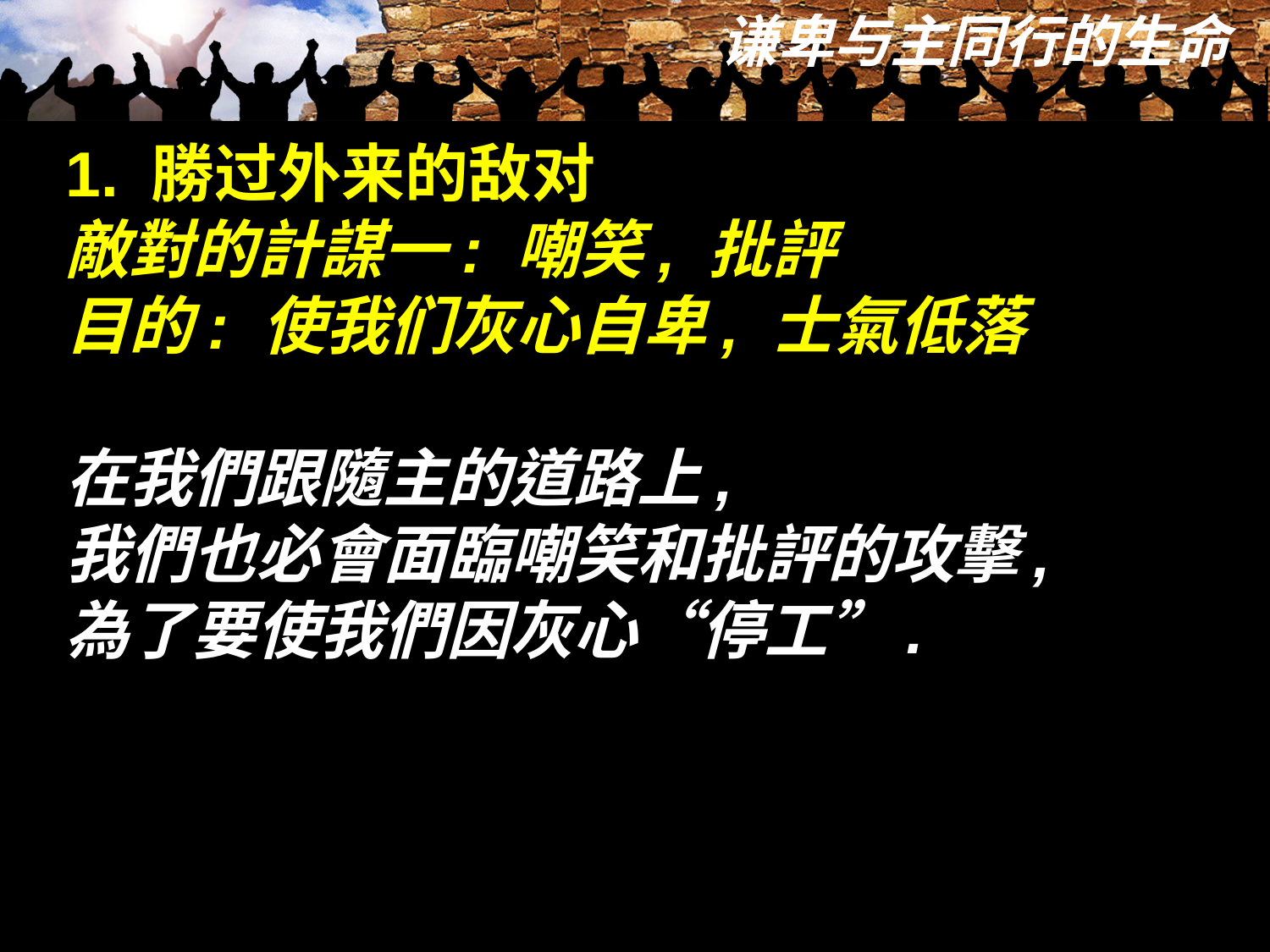

1. 勝过外来的敌对
敵對的計謀一: 嘲笑, 批評
目的: 使我们灰心自卑, 士氣低落

在我們跟隨主的道路上,
我們也必會面臨嘲笑和批評的攻擊,
為了要使我們因灰心“停工”.